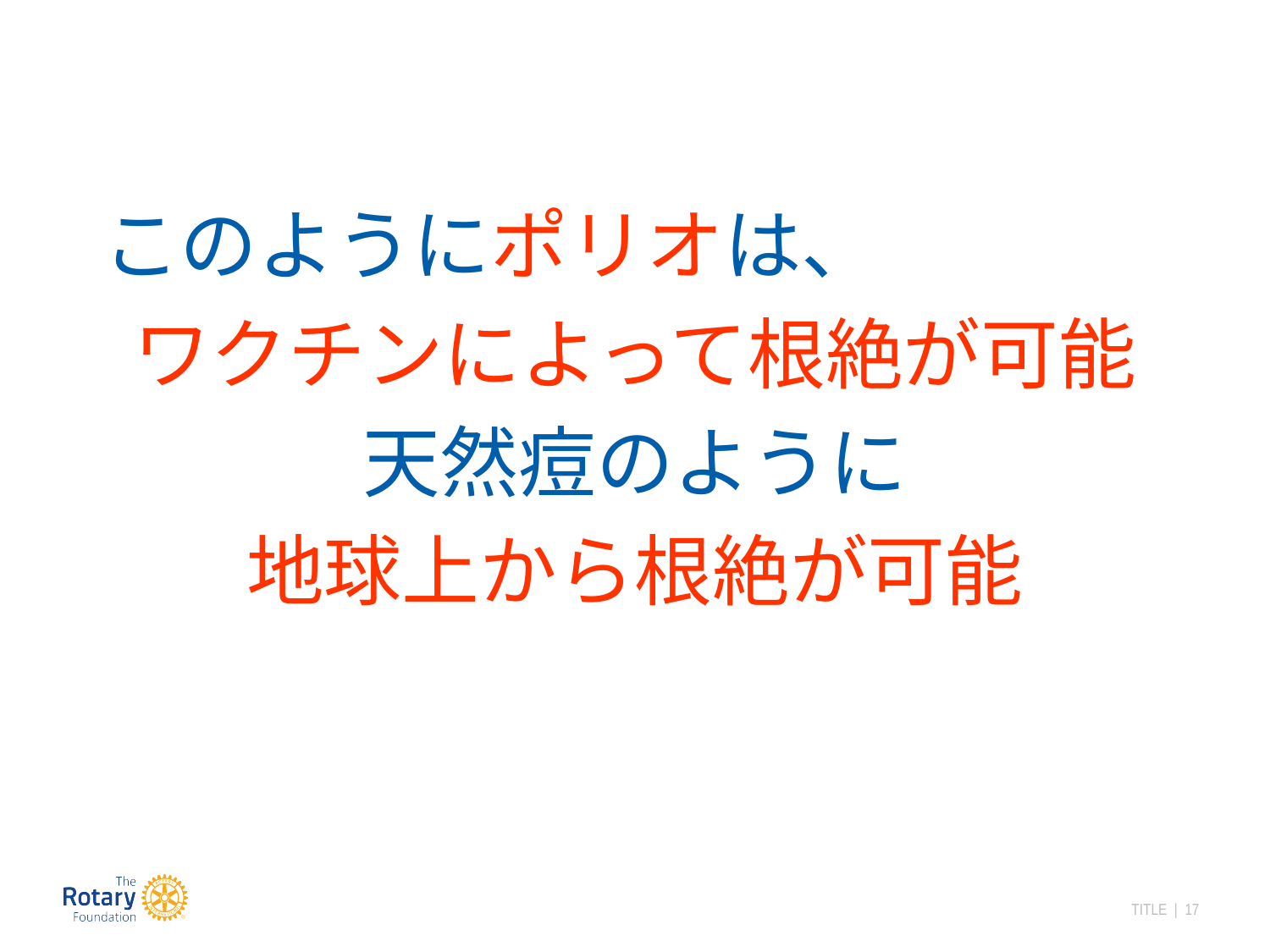

このようにポリオは、
ワクチンによって根絶が可能
天然痘のように
地球上から根絶が可能